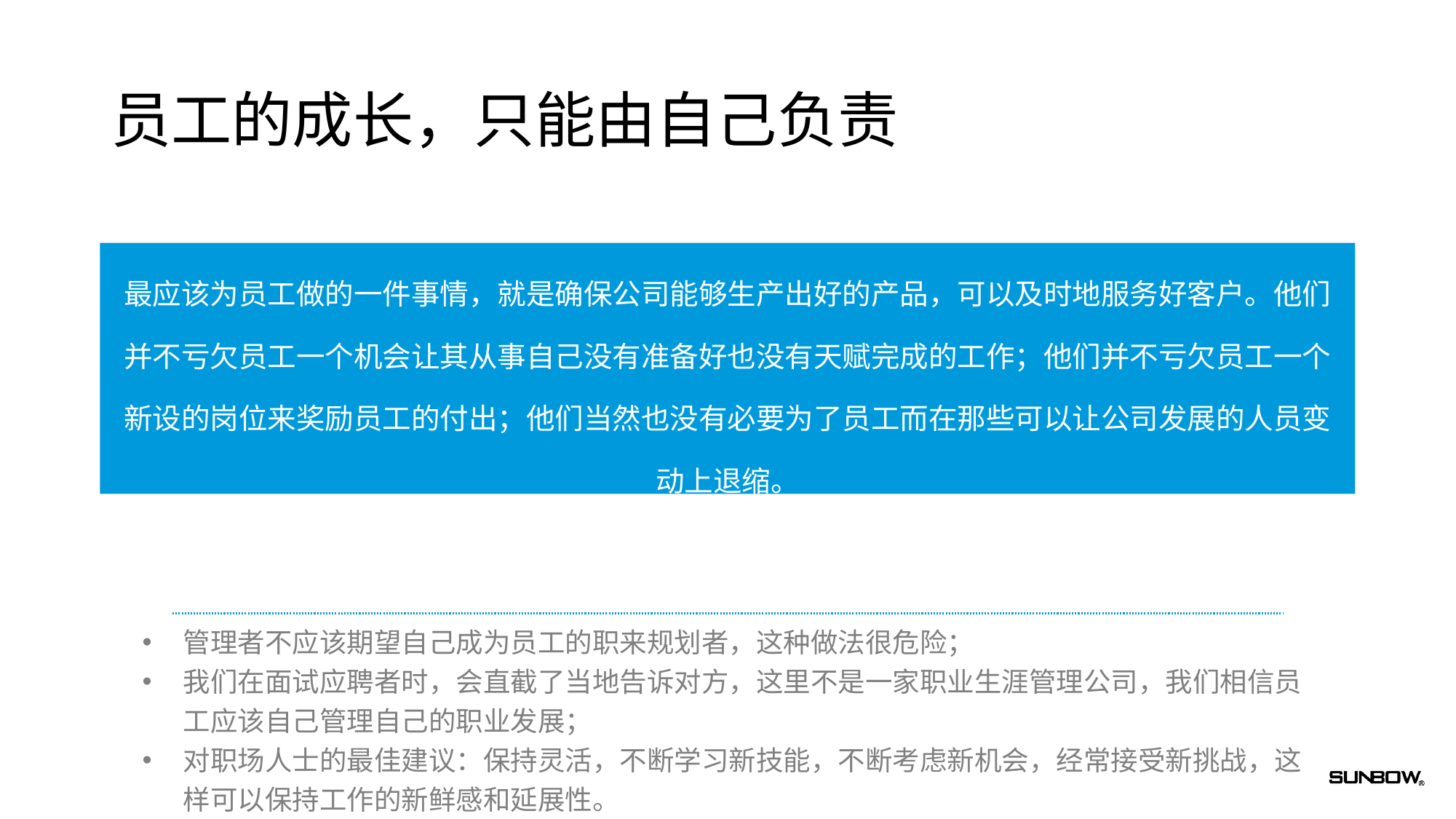

# 员工的成长，只能由自己负责
最应该为员工做的一件事情，就是确保公司能够生产出好的产品，可以及时地服务好客户。他们并不亏欠员工一个机会让其从事自己没有准备好也没有天赋完成的工作；他们并不亏欠员工一个新设的岗位来奖励员工的付出；他们当然也没有必要为了员工而在那些可以让公司发展的人员变动上退缩。
管理者不应该期望自己成为员工的职来规划者，这种做法很危险；
我们在面试应聘者时，会直截了当地告诉对方，这里不是一家职业生涯管理公司，我们相信员工应该自己管理自己的职业发展；
对职场人士的最佳建议：保持灵活，不断学习新技能，不断考虑新机会，经常接受新挑战，这样可以保持工作的新鲜感和延展性。
37